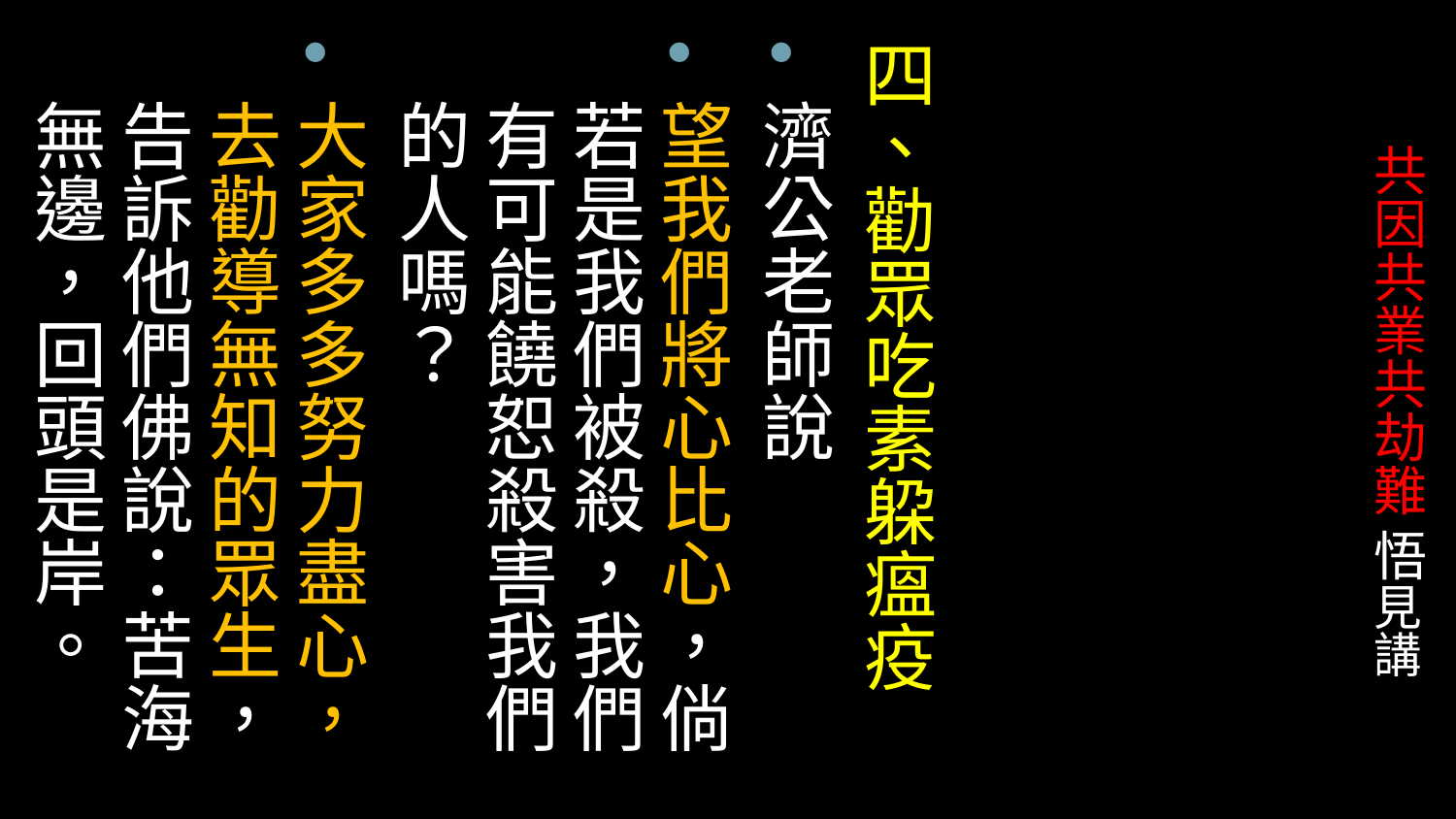

四、勸眾吃素躱瘟疫
濟公老師說
望我們將心比心，倘若是我們被殺，我們有可能饒恕殺害我們的人嗎？
大家多多努力盡心，去勸導無知的眾生，告訴他們佛說：苦海無邊，回頭是岸。
# 共因共業共劫難 悟見講